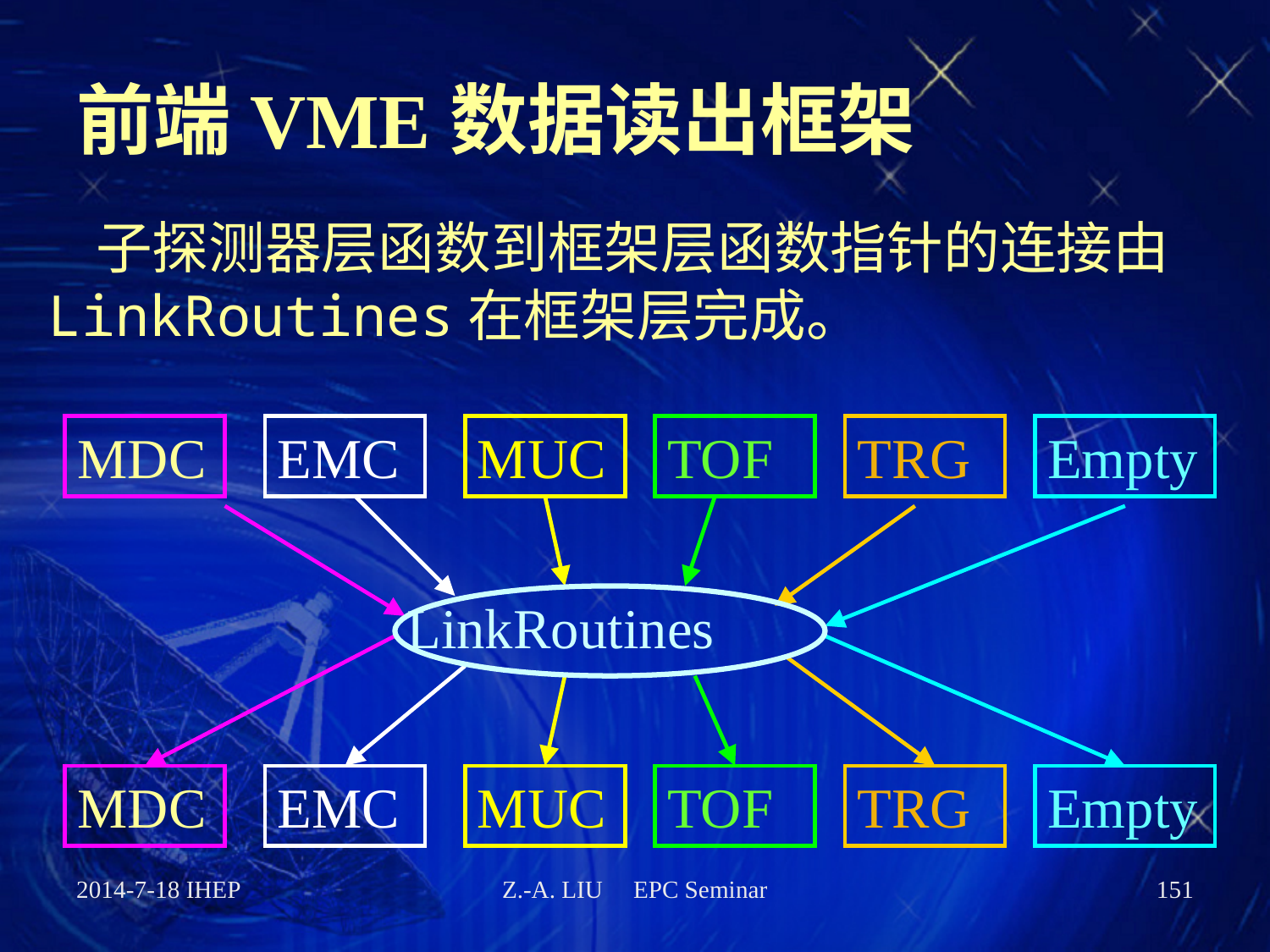

# 前端VME数据读出框架
    子探测器层函数到框架层函数指针的连接由LinkRoutines在框架层完成。
MDC
EMC
MUC
TOF
TRG
Empty

LinkRoutines

MDC
EMC
MUC
TOF
TRG
Empty
2014-7-18 IHEP
Z.-A. LIU     EPC Seminar
151